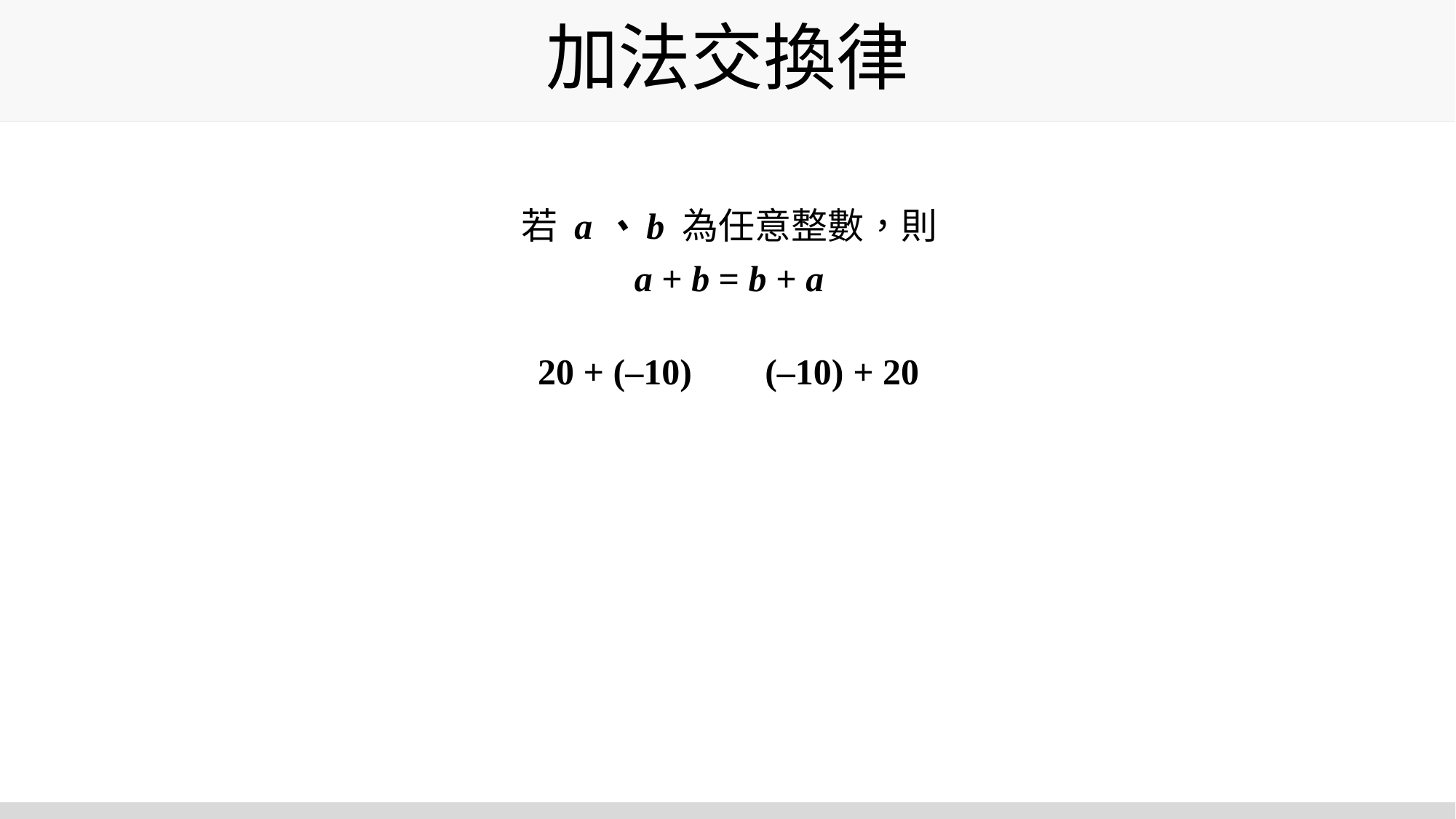

# 加法交換律
若 a、b 為任意整數，則
a + b = b + a
20 + (–10)        (–10) + 20